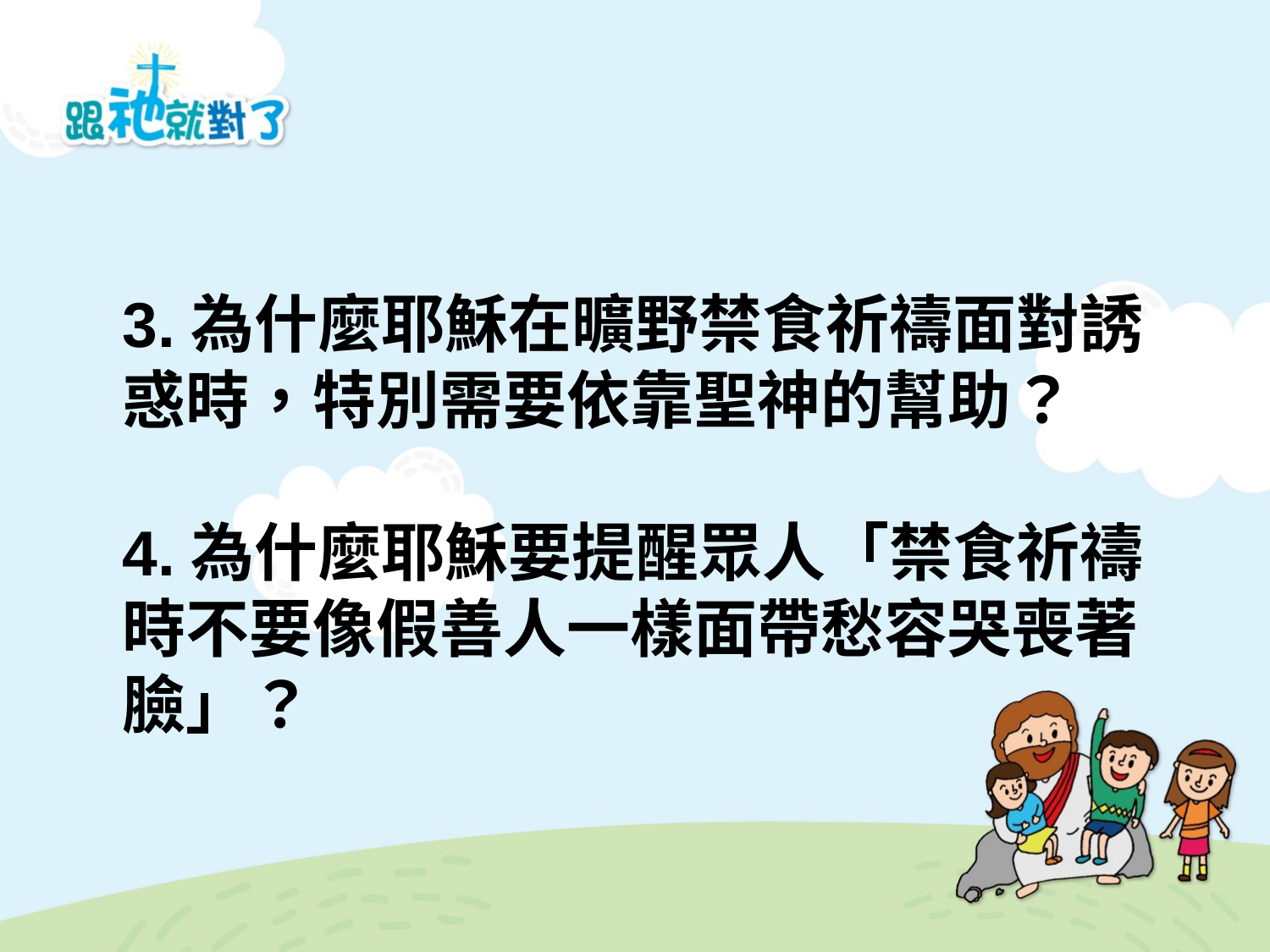

3.為什麼耶穌在曠野禁食祈禱面對誘惑時，特別需要依靠聖神的幫助？

4.為什麼耶穌要提醒眾人「禁食祈禱時不要像假善人一樣面帶愁容哭喪著臉」？